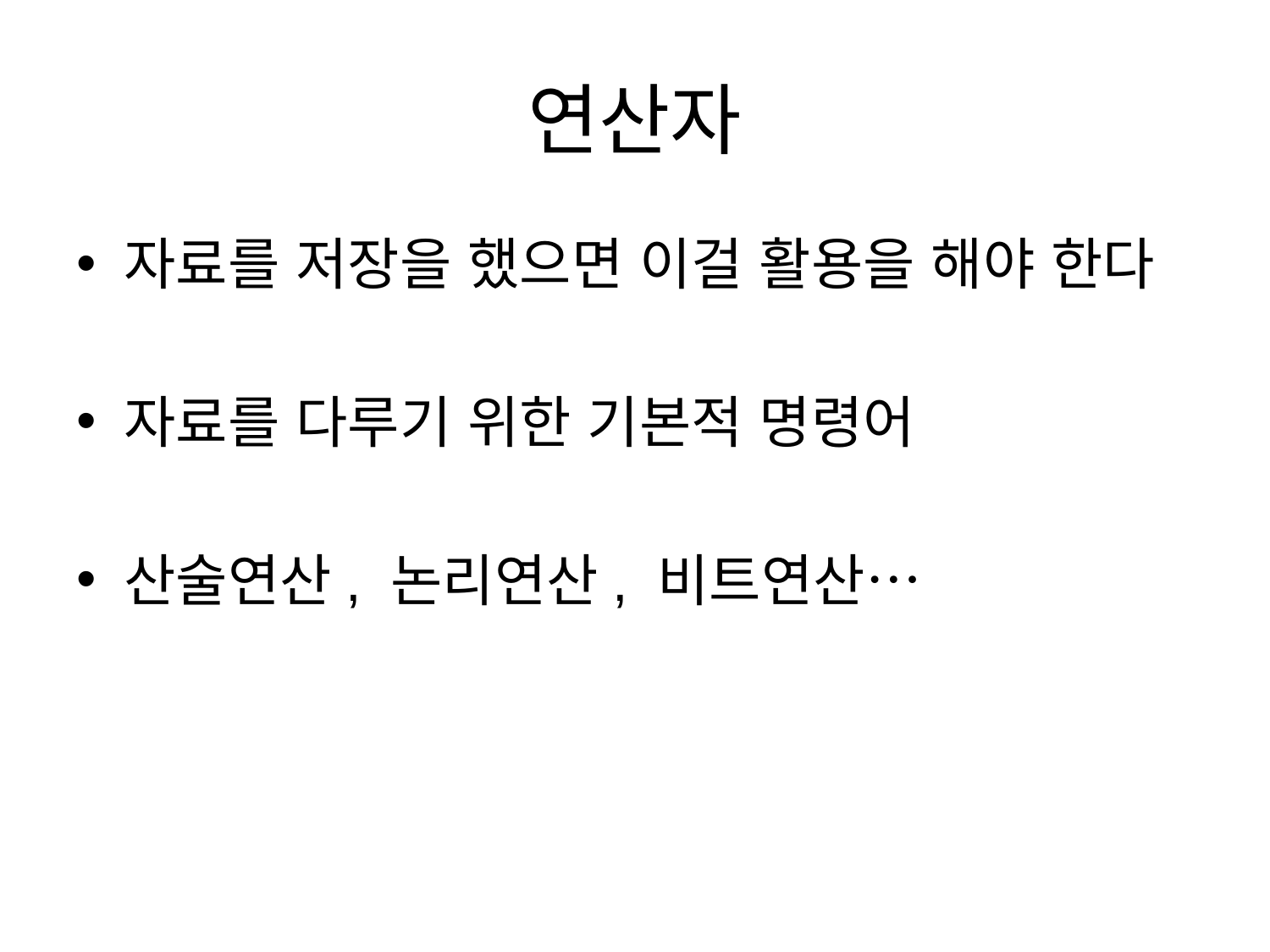

# 연산자
자료를 저장을 했으면 이걸 활용을 해야 한다

자료를 다루기 위한 기본적 명령어

산술연산, 논리연산, 비트연산…